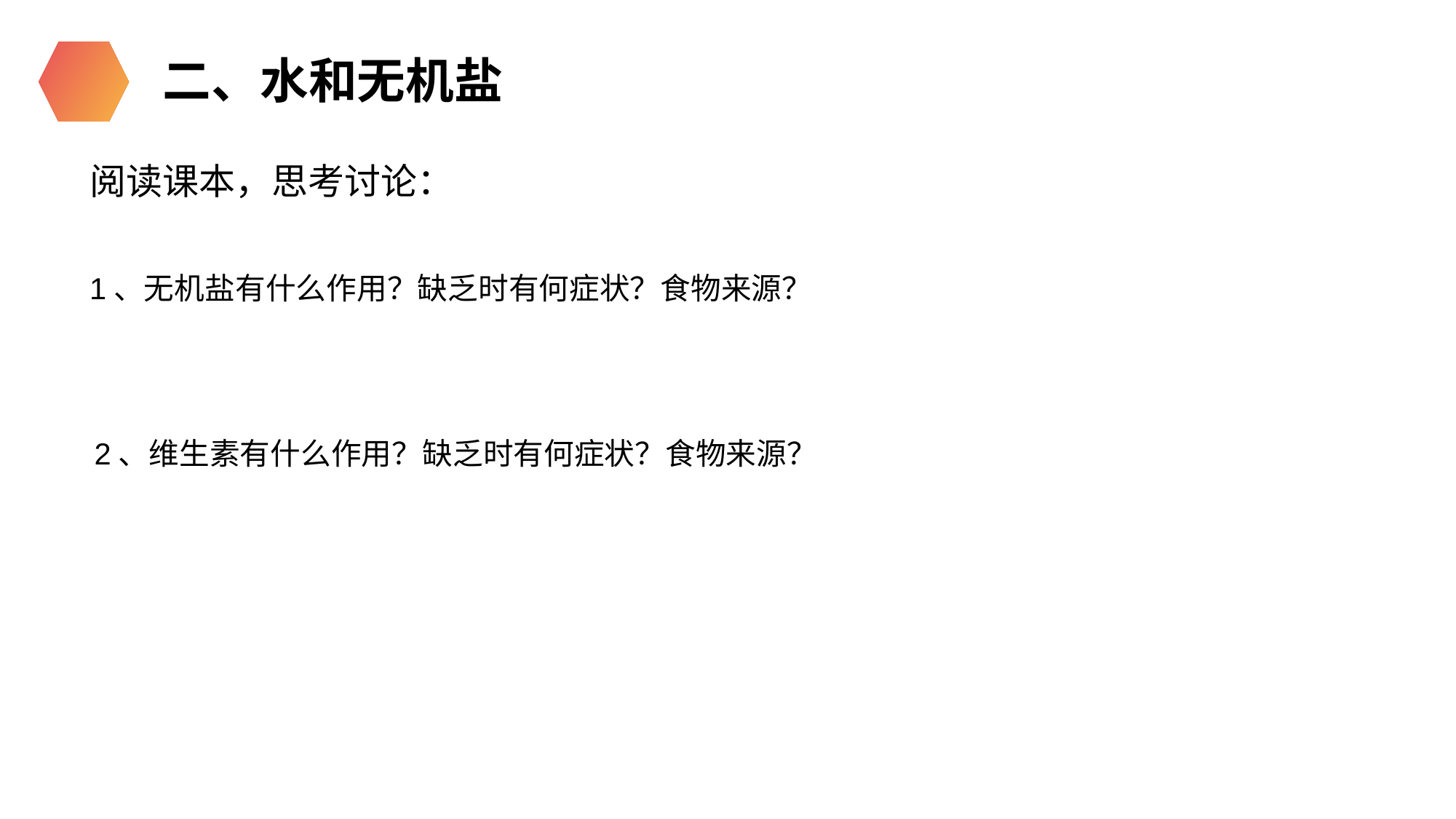

二、水和无机盐
阅读课本，思考讨论：
1、无机盐有什么作用？缺乏时有何症状？食物来源？
2、维生素有什么作用？缺乏时有何症状？食物来源？